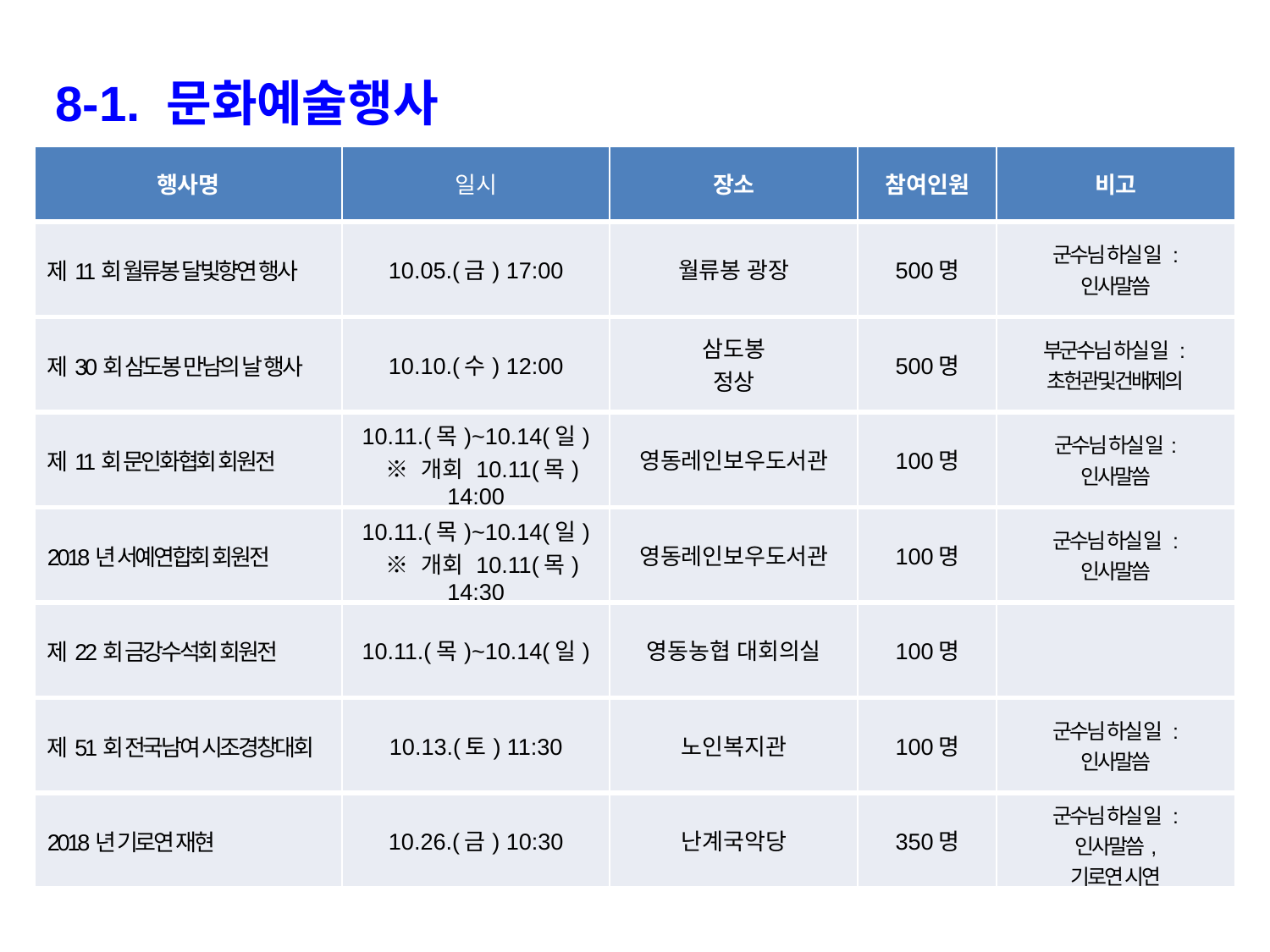

8-1. 문화예술행사
| 행사명 | 일시 | 장소 | 참여인원 | 비고 |
| --- | --- | --- | --- | --- |
| 제11회 월류봉 달빛향연 행사 | 10.05.(금) 17:00 | 월류봉 광장 | 500명 | 군수님 하실 일 : 인사말씀 |
| 제30회 삼도봉 만남의 날 행사 | 10.10.(수) 12:00 | 삼도봉 정상 | 500명 | 부군수님 하실 일 : 초헌관및건배제의 |
| 제11회 문인화협회 회원전 | 10.11.(목)~10.14(일) ※ 개회 10.11(목) 14:00 | 영동레인보우도서관 | 100명 | 군수님 하실 일: 인사말씀 |
| 2018년 서예연합회 회원전 | 10.11.(목)~10.14(일) ※ 개회 10.11(목) 14:30 | 영동레인보우도서관 | 100명 | 군수님 하실 일 : 인사말씀 |
| 제22회 금강수석회 회원전 | 10.11.(목)~10.14(일) | 영동농협 대회의실 | 100명 |  |
| 제51회 전국남여 시조경창대회 | 10.13.(토) 11:30 | 노인복지관 | 100명 | 군수님 하실 일 : 인사말씀 |
| 2018년 기로연 재현 | 10.26.(금) 10:30 | 난계국악당 | 350명 | 군수님 하실 일 : 인사말씀, 기로연 시연 |